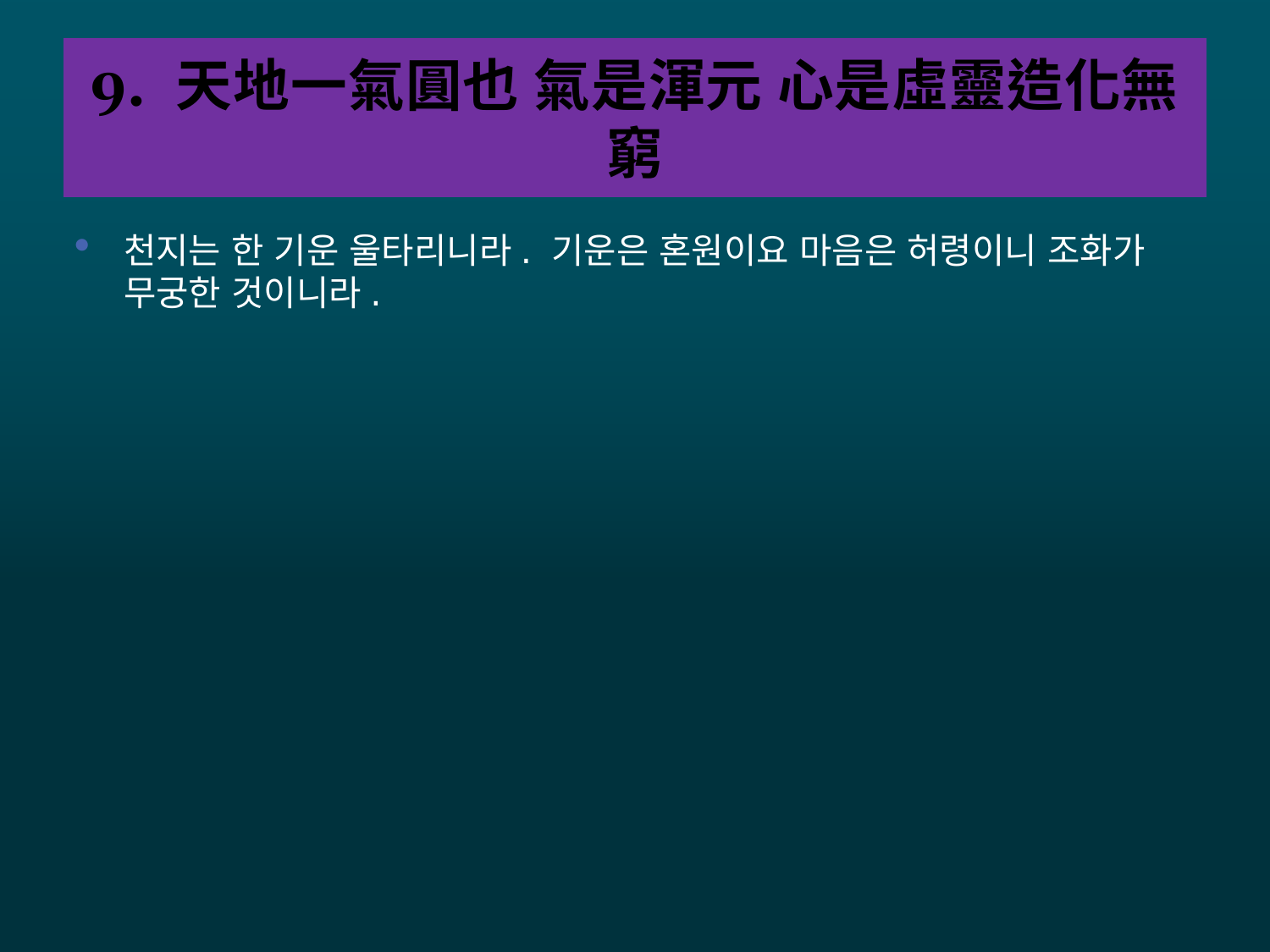

# 9. 天地一氣圓也 氣是渾元 心是虛靈造化無窮
천지는 한 기운 울타리니라. 기운은 혼원이요 마음은 허령이니 조화가 무궁한 것이니라.